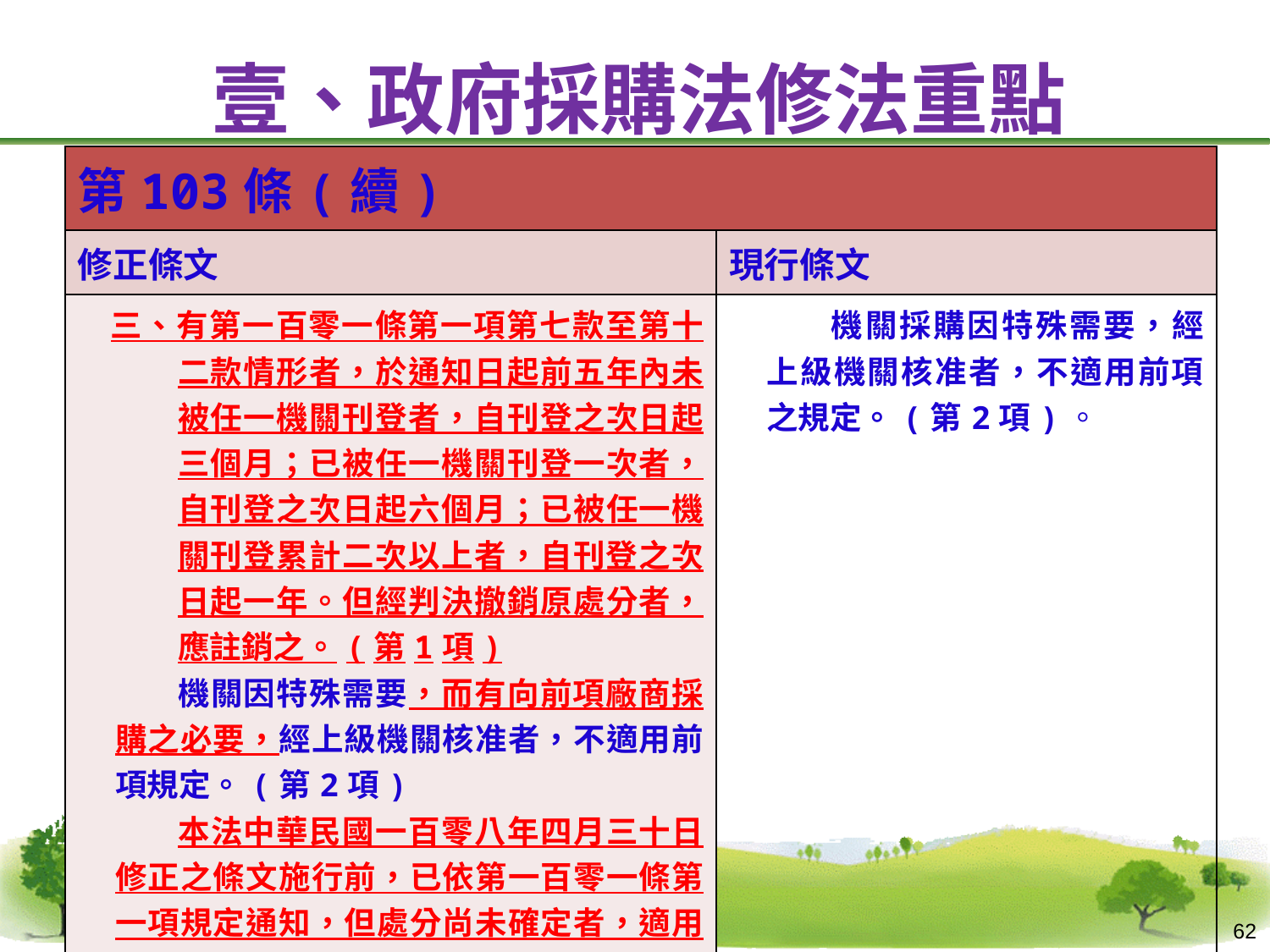

# 壹、政府採購法修法重點
| 第103條(續) |  |
| --- | --- |
| 修正條文 | 現行條文 |
| 三、有第一百零一條第一項第七款至第十二款情形者，於通知日起前五年內未被任一機關刊登者，自刊登之次日起三個月；已被任一機關刊登一次者，自刊登之次日起六個月；已被任一機關刊登累計二次以上者，自刊登之次日起一年。但經判決撤銷原處分者，應註銷之。(第1項) 機關因特殊需要，而有向前項廠商採購之必要，經上級機關核准者，不適用前項規定。(第2項) 本法中華民國一百零八年四月三十日修正之條文施行前，已依第一百零一條第一項規定通知，但處分尚未確定者，適用修正後之規定。(第3項) | 機關採購因特殊需要，經上級機關核准者，不適用前項之規定。(第2項)。 |
62